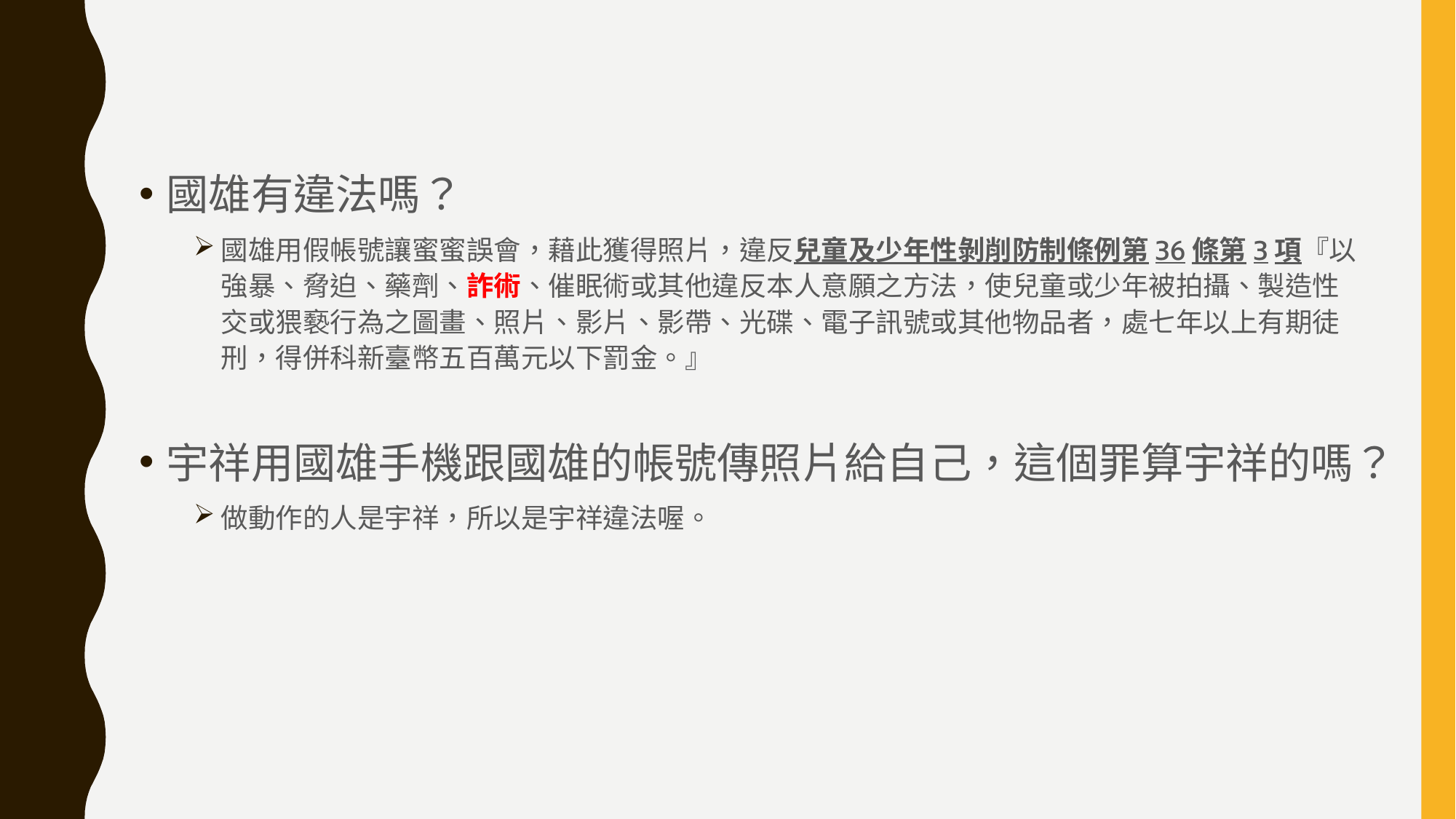

國雄有違法嗎？
國雄用假帳號讓蜜蜜誤會，藉此獲得照片，違反兒童及少年性剝削防制條例第36條第3項『以強暴、脅迫、藥劑、詐術、催眠術或其他違反本人意願之方法，使兒童或少年被拍攝、製造性交或猥褻行為之圖畫、照片、影片、影帶、光碟、電子訊號或其他物品者，處七年以上有期徒刑，得併科新臺幣五百萬元以下罰金。』

宇祥用國雄手機跟國雄的帳號傳照片給自己，這個罪算宇祥的嗎？
做動作的人是宇祥，所以是宇祥違法喔。